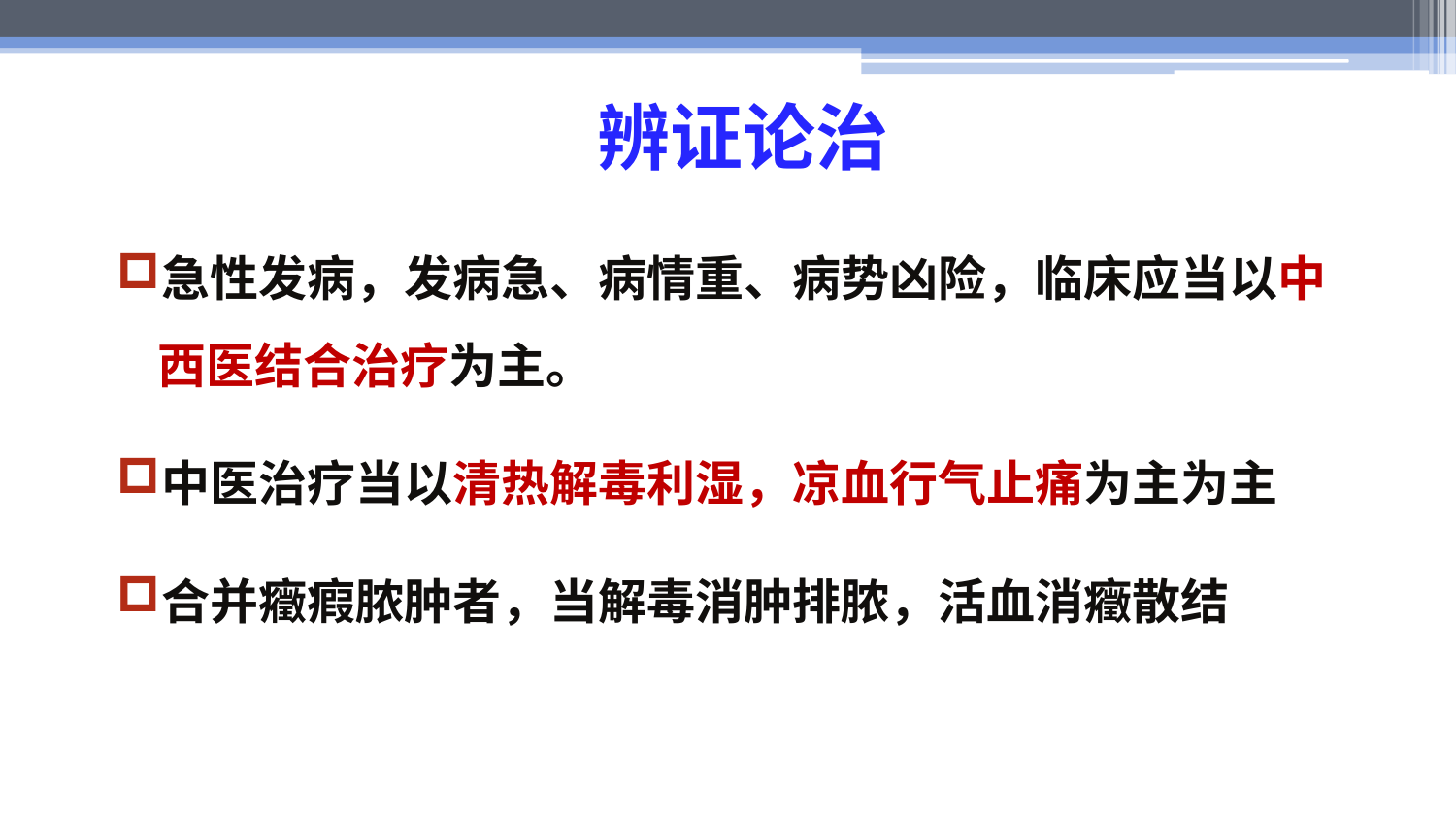

# 辨证论治
急性发病，发病急、病情重、病势凶险，临床应当以中西医结合治疗为主。
中医治疗当以清热解毒利湿，凉血行气止痛为主为主
合并癥瘕脓肿者，当解毒消肿排脓，活血消癥散结